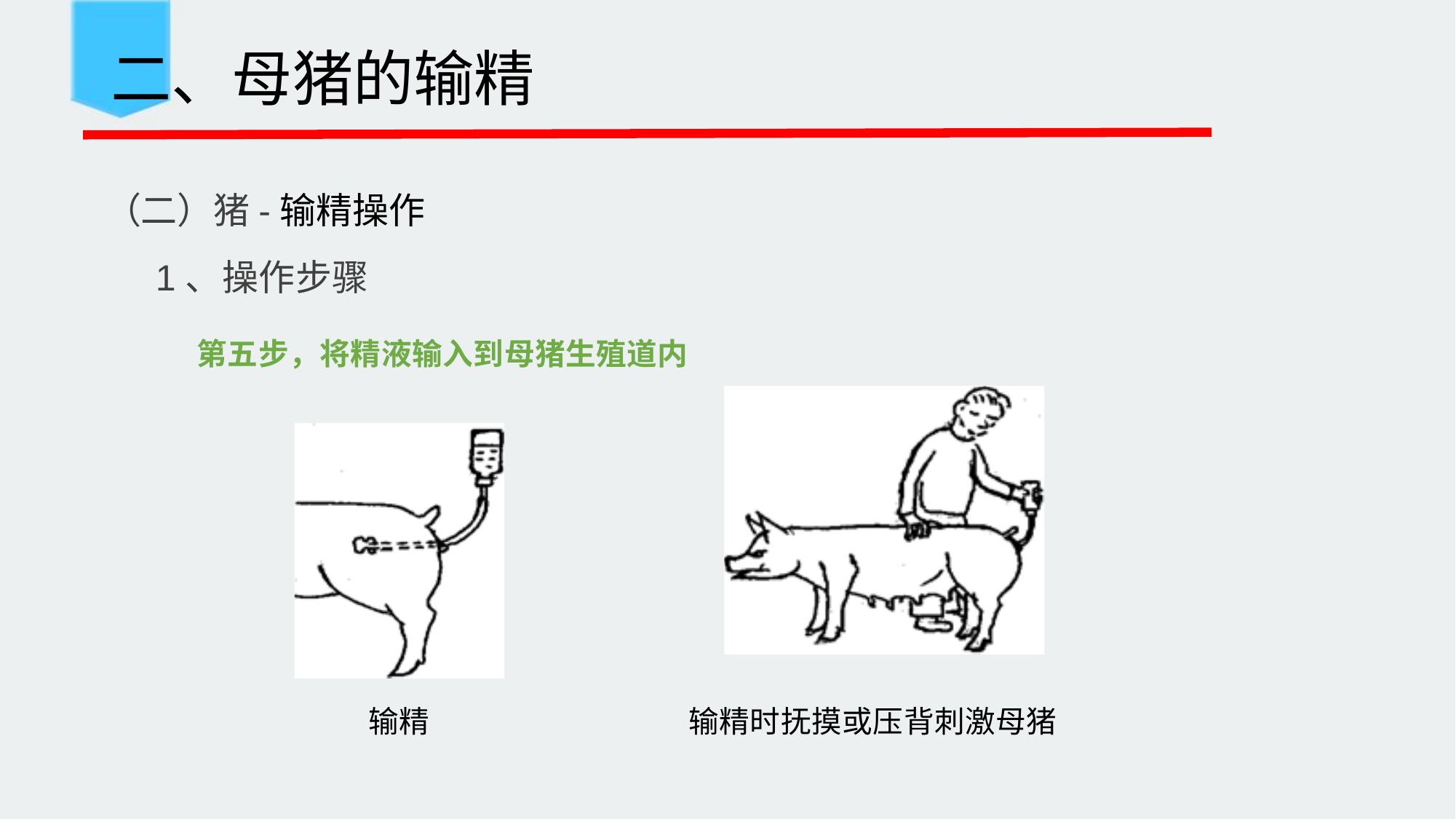

二、母猪的输精
  （二）猪-输精操作
       1、操作步骤

第五步，将精液输入到母猪生殖道内

输精
输精时抚摸或压背刺激母猪